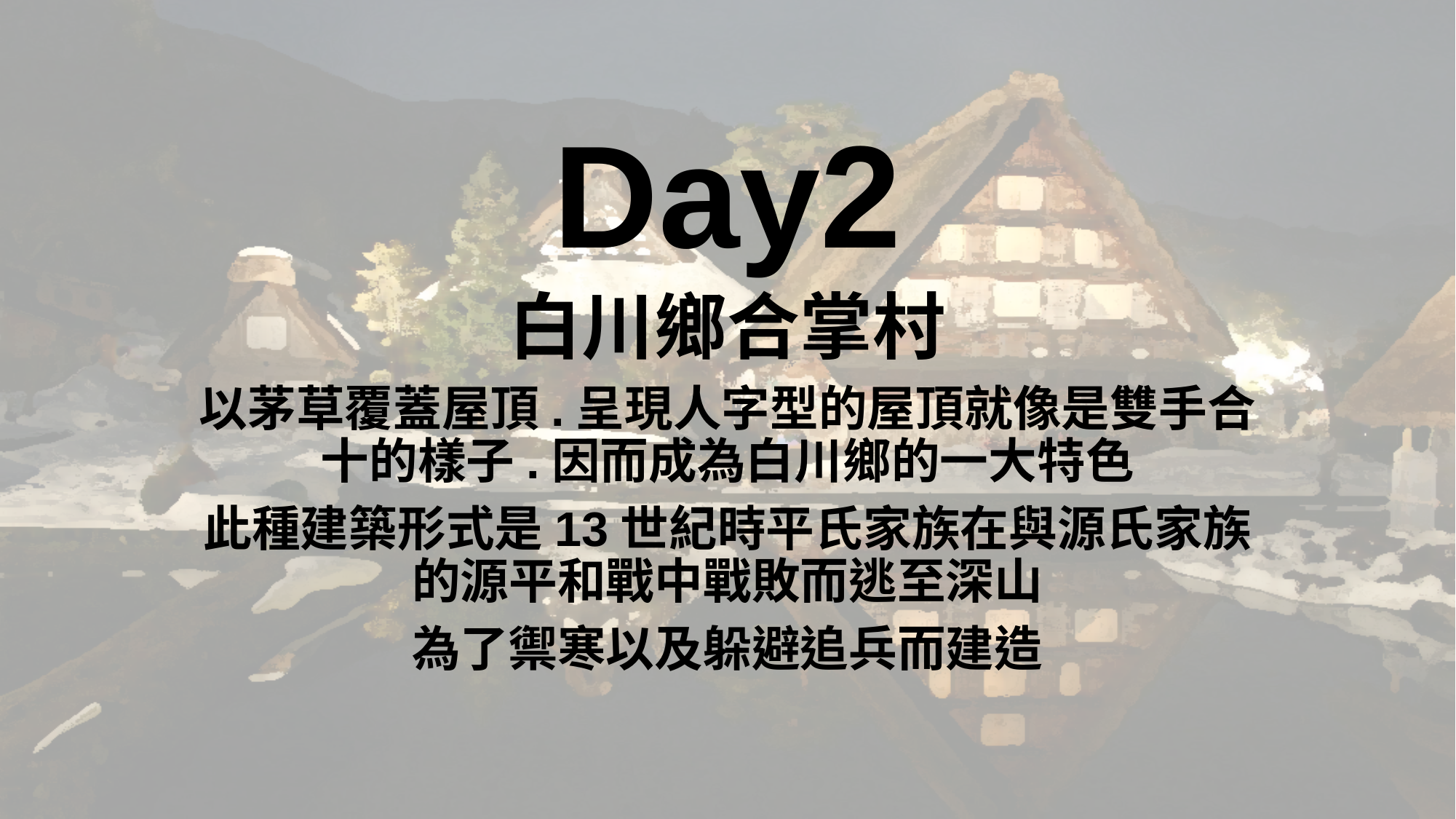

# Day2
白川鄉合掌村
以茅草覆蓋屋頂.呈現人字型的屋頂就像是雙手合十的樣子.因而成為白川鄉的一大特色
此種建築形式是13世紀時平氏家族在與源氏家族的源平和戰中戰敗而逃至深山
為了禦寒以及躲避追兵而建造